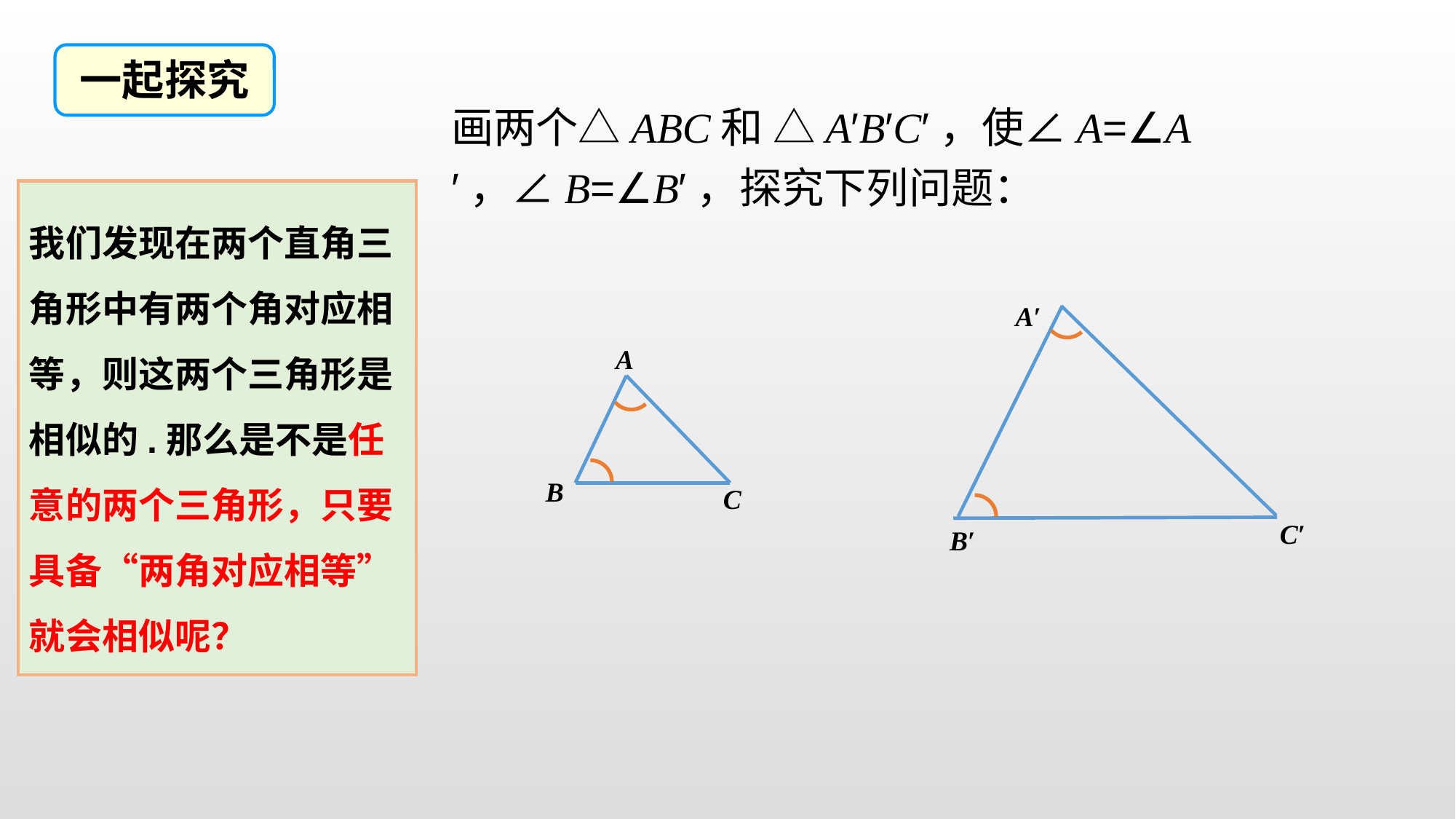

一起探究
画两个△ABC和 △A′B′C′，使∠A=∠A′，∠B=∠B′，探究下列问题：
我们发现在两个直角三角形中有两个角对应相等，则这两个三角形是相似的.那么是不是任意的两个三角形，只要具备“两角对应相等”就会相似呢？
A′
C′
B′

A
B
C